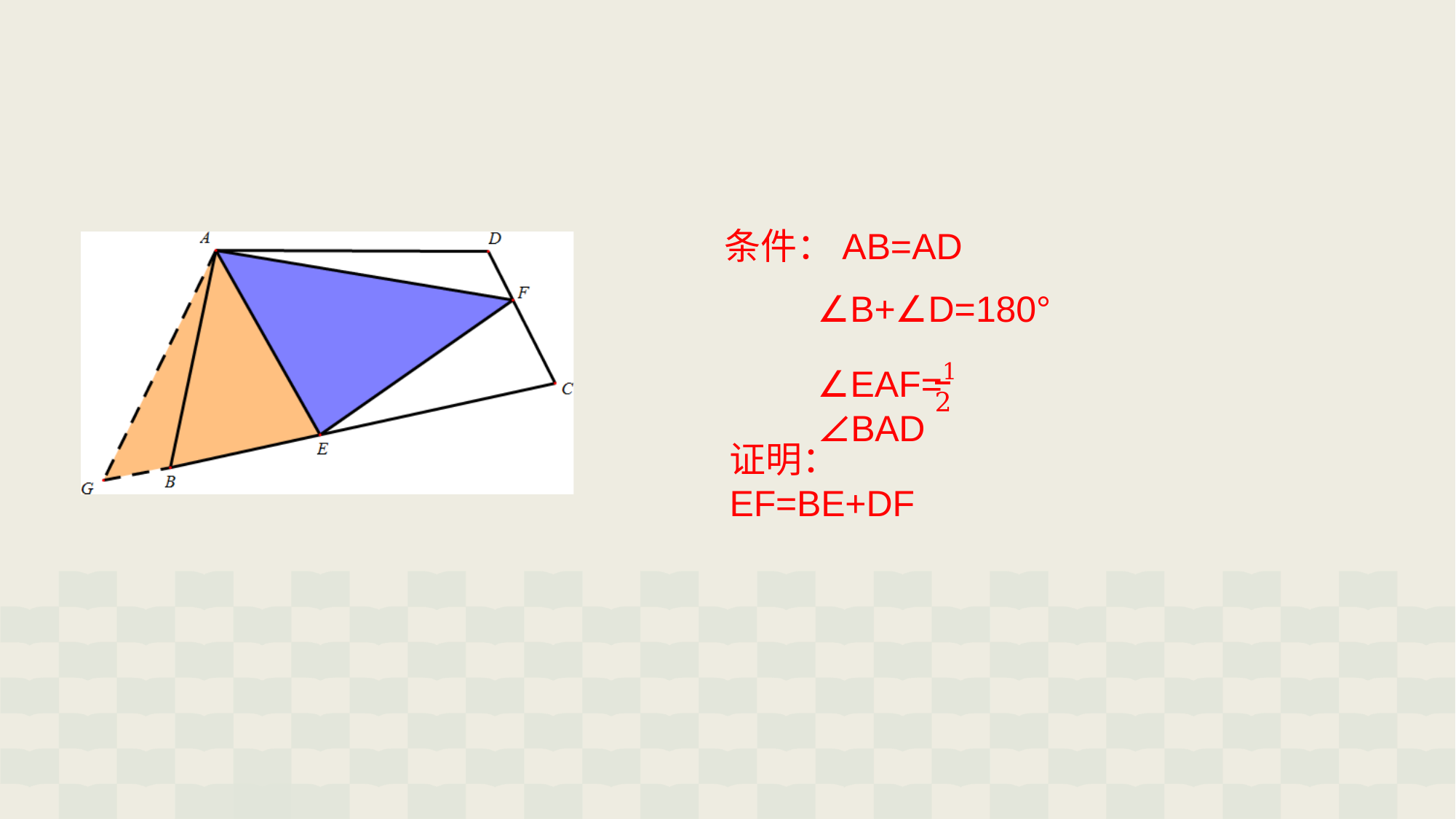

# 条件：AB=AD

∠B+∠D=180°
∠EAF=1 ∠BAD
2
证明：EF=BE+DF